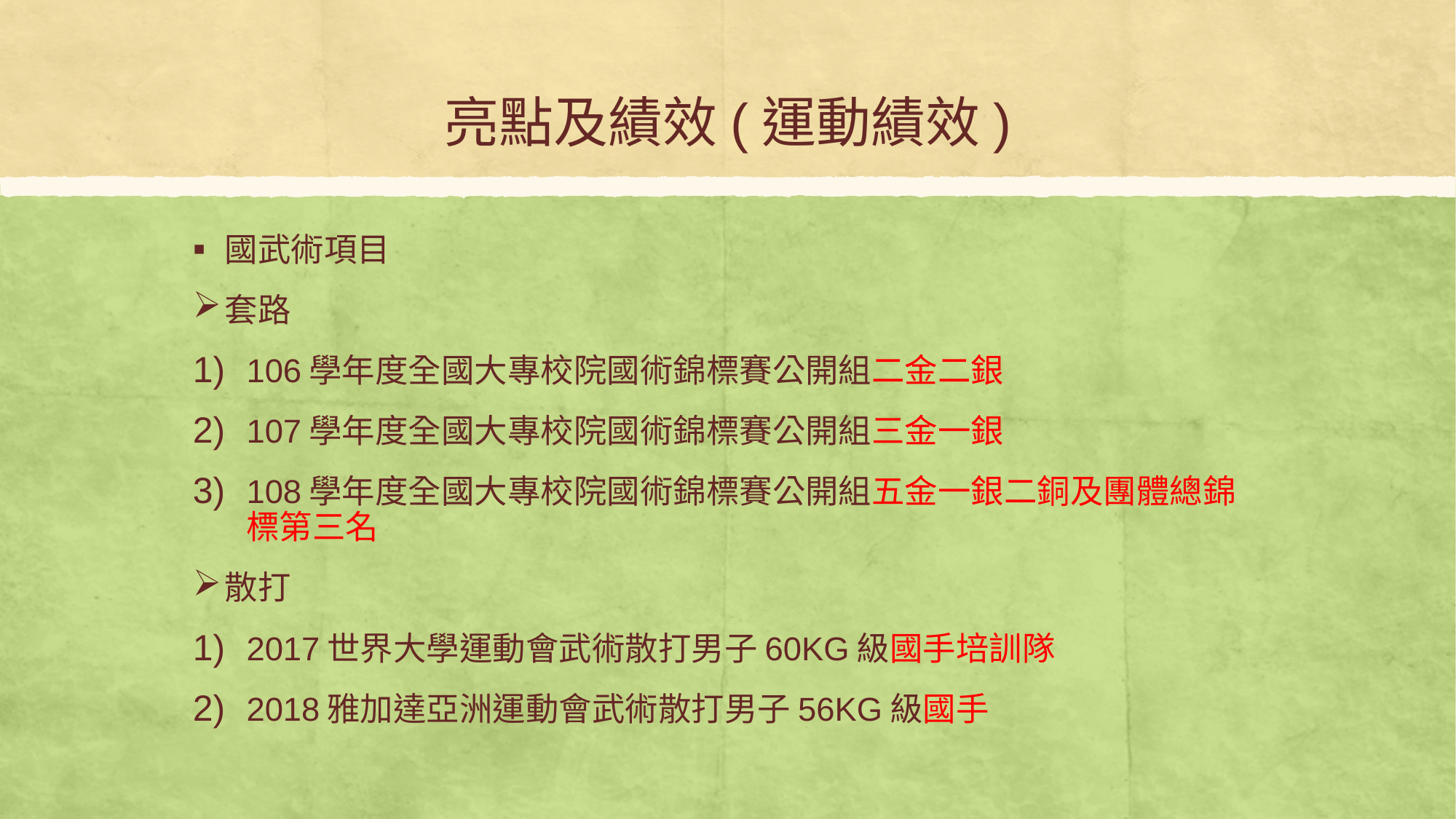

# 亮點及績效(運動績效)
國武術項目
套路
106學年度全國大專校院國術錦標賽公開組二金二銀
107學年度全國大專校院國術錦標賽公開組三金一銀
108學年度全國大專校院國術錦標賽公開組五金一銀二銅及團體總錦標第三名
散打
2017世界大學運動會武術散打男子60KG級國手培訓隊
2018雅加達亞洲運動會武術散打男子56KG級國手